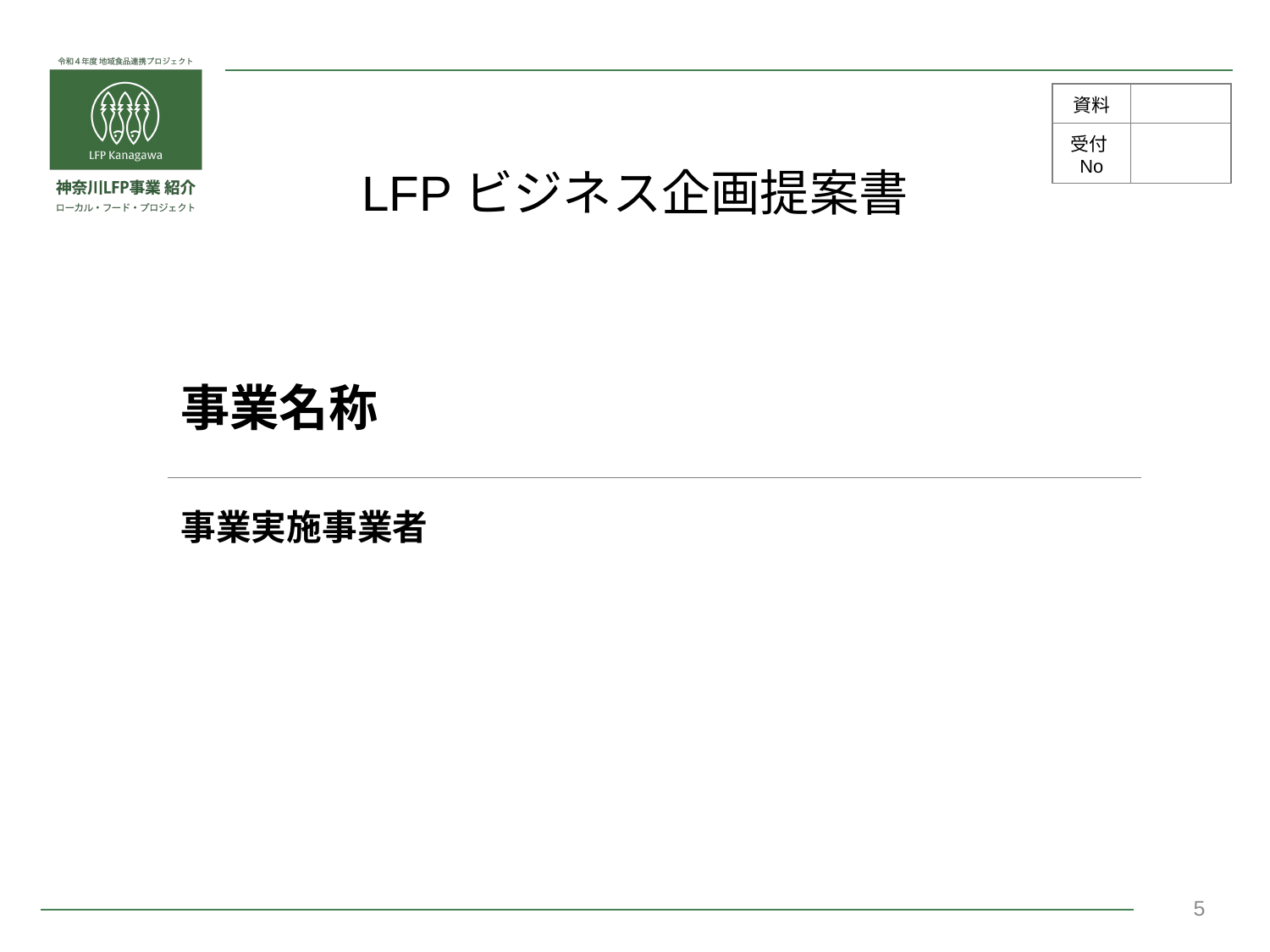

| 資料 |  |
| --- | --- |
| 受付No |  |
| 事業名称 |
| --- |
| 事業実施事業者 |
5